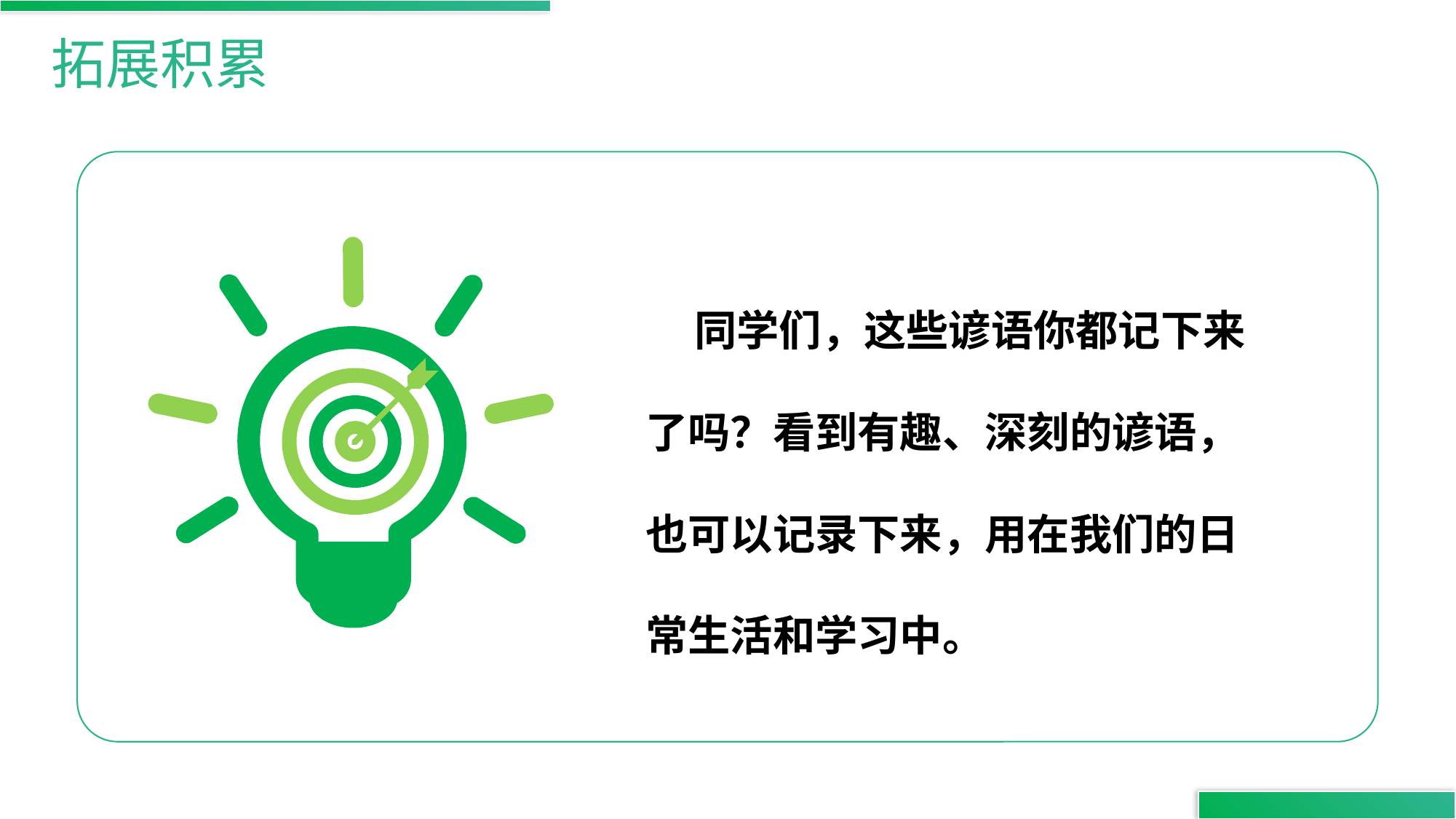

拓展积累

    同学们，这些谚语你都记下来了吗？看到有趣、深刻的谚语，也可以记录下来，用在我们的日常生活和学习中。